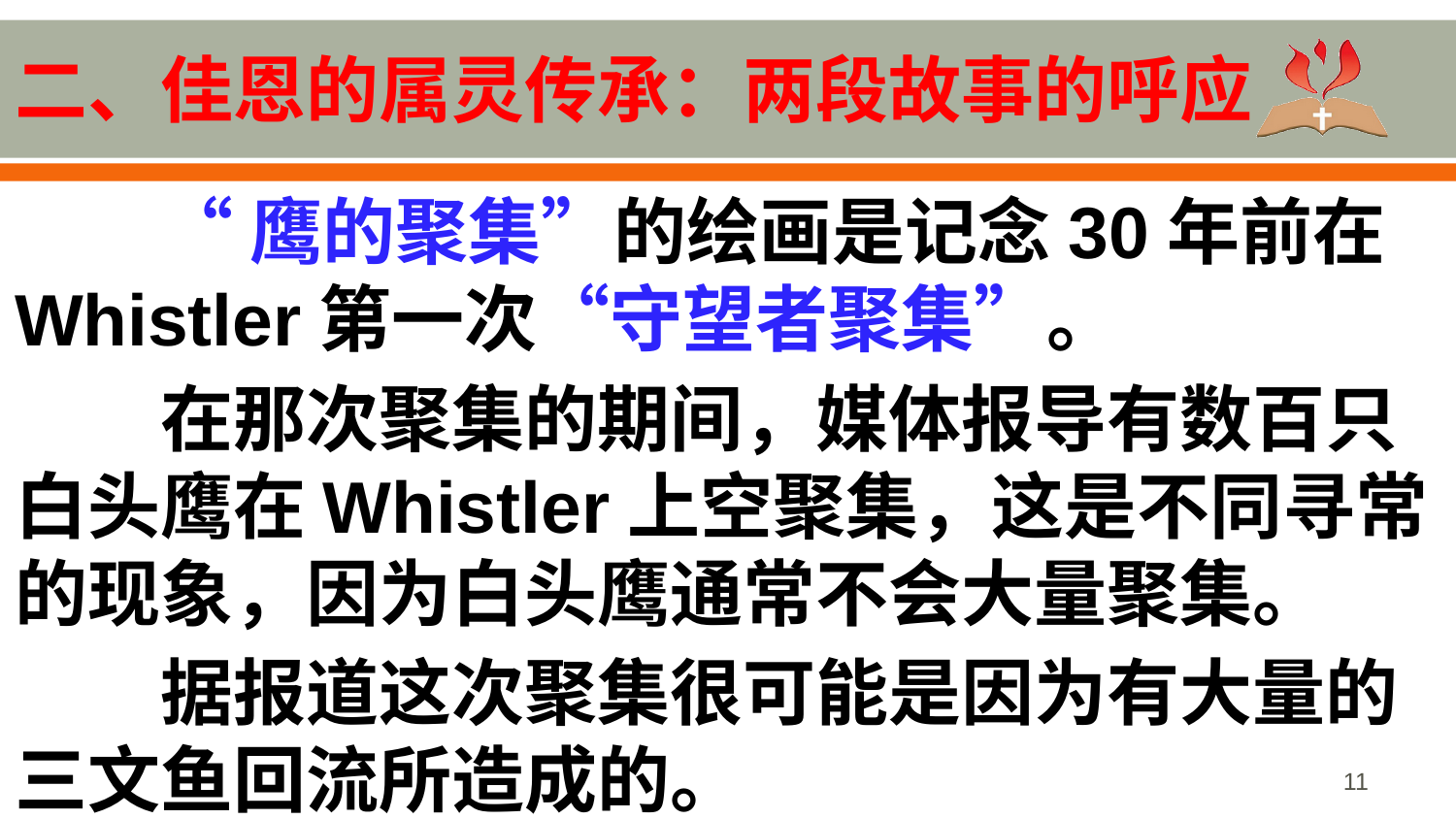

# 二、佳恩的属灵传承：两段故事的呼应
“鹰的聚集”的绘画是记念30年前在Whistler第一次“守望者聚集”。
在那次聚集的期间，媒体报导有数百只白头鹰在Whistler上空聚集，这是不同寻常的现象，因为白头鹰通常不会大量聚集。
据报道这次聚集很可能是因为有大量的三文鱼回流所造成的。

11